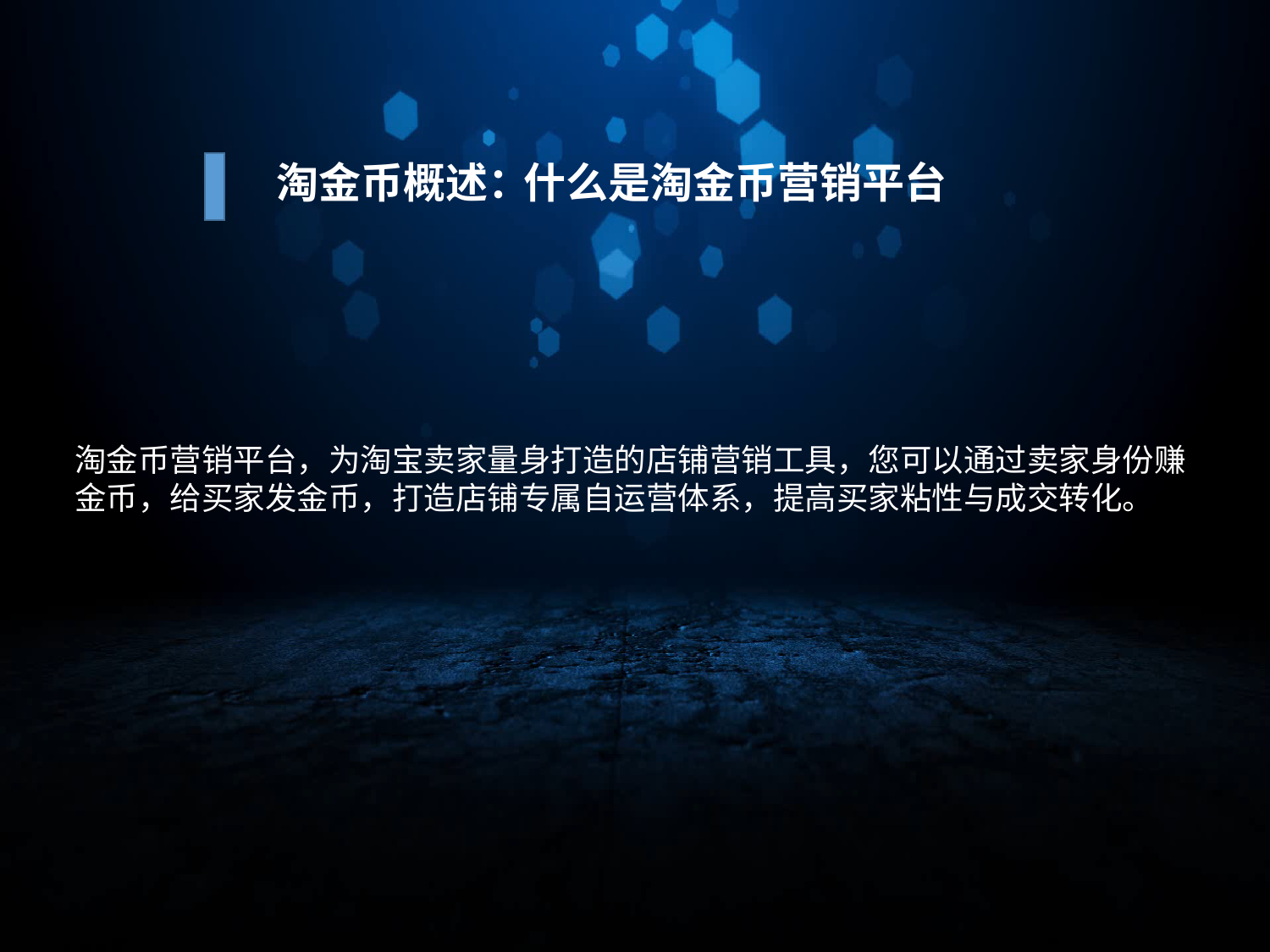

什么是淘金币营销平台
淘金币概述：

淘金币营销平台，为淘宝卖家量身打造的店铺营销工具，您可以通过卖家身份赚金币，给买家发金币，打造店铺专属自运营体系，提高买家粘性与成交转化。